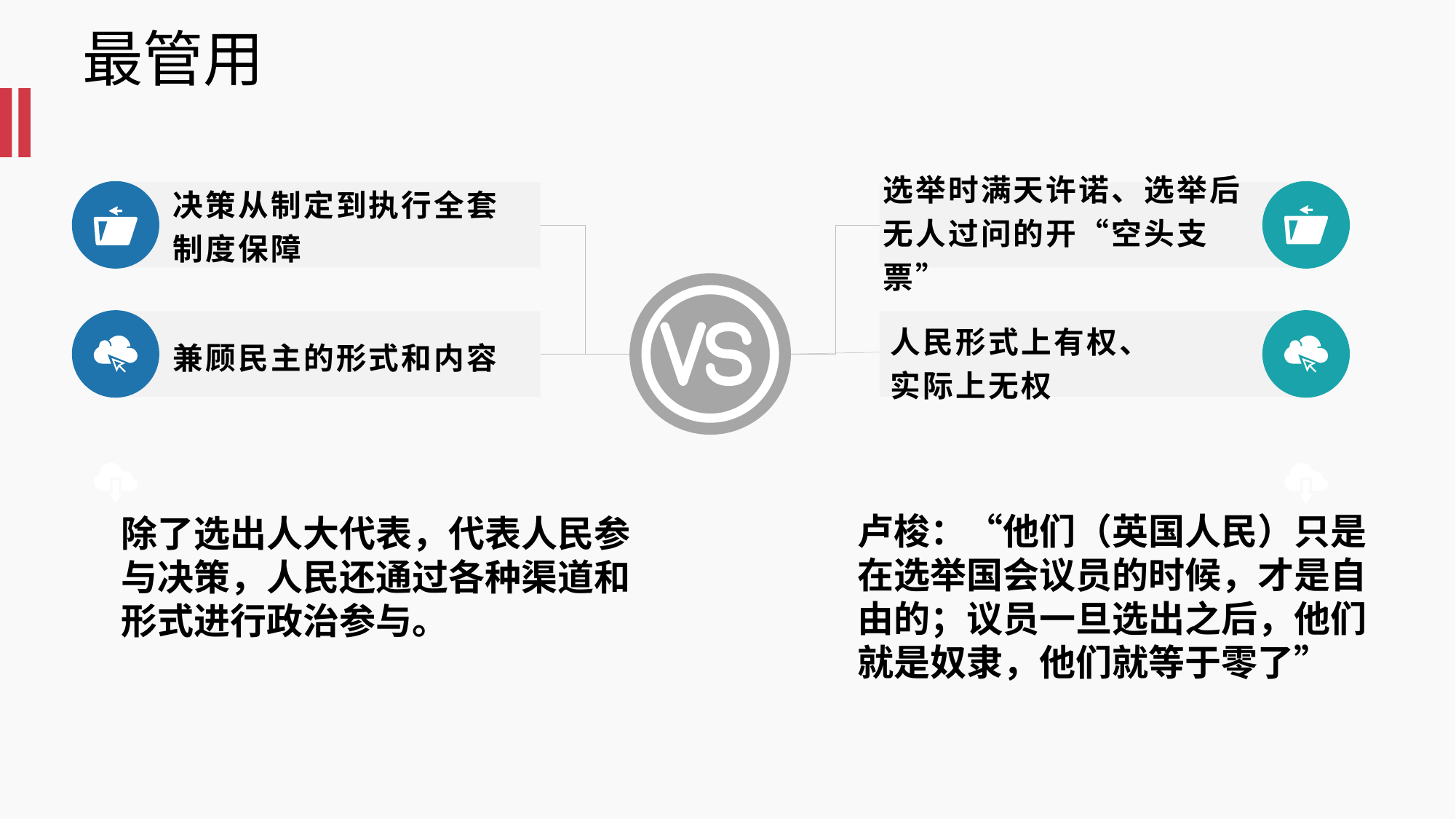

最管用

选举时满天许诺、选举后无人过问的开“空头支票”

决策从制定到执行全套制度保障

人民形式上有权、
实际上无权

兼顾民主的形式和内容

卢梭：“他们（英国人民）只是在选举国会议员的时候，才是自由的；议员一旦选出之后，他们就是奴隶，他们就等于零了”
除了选出人大代表，代表人民参与决策，人民还通过各种渠道和形式进行政治参与。